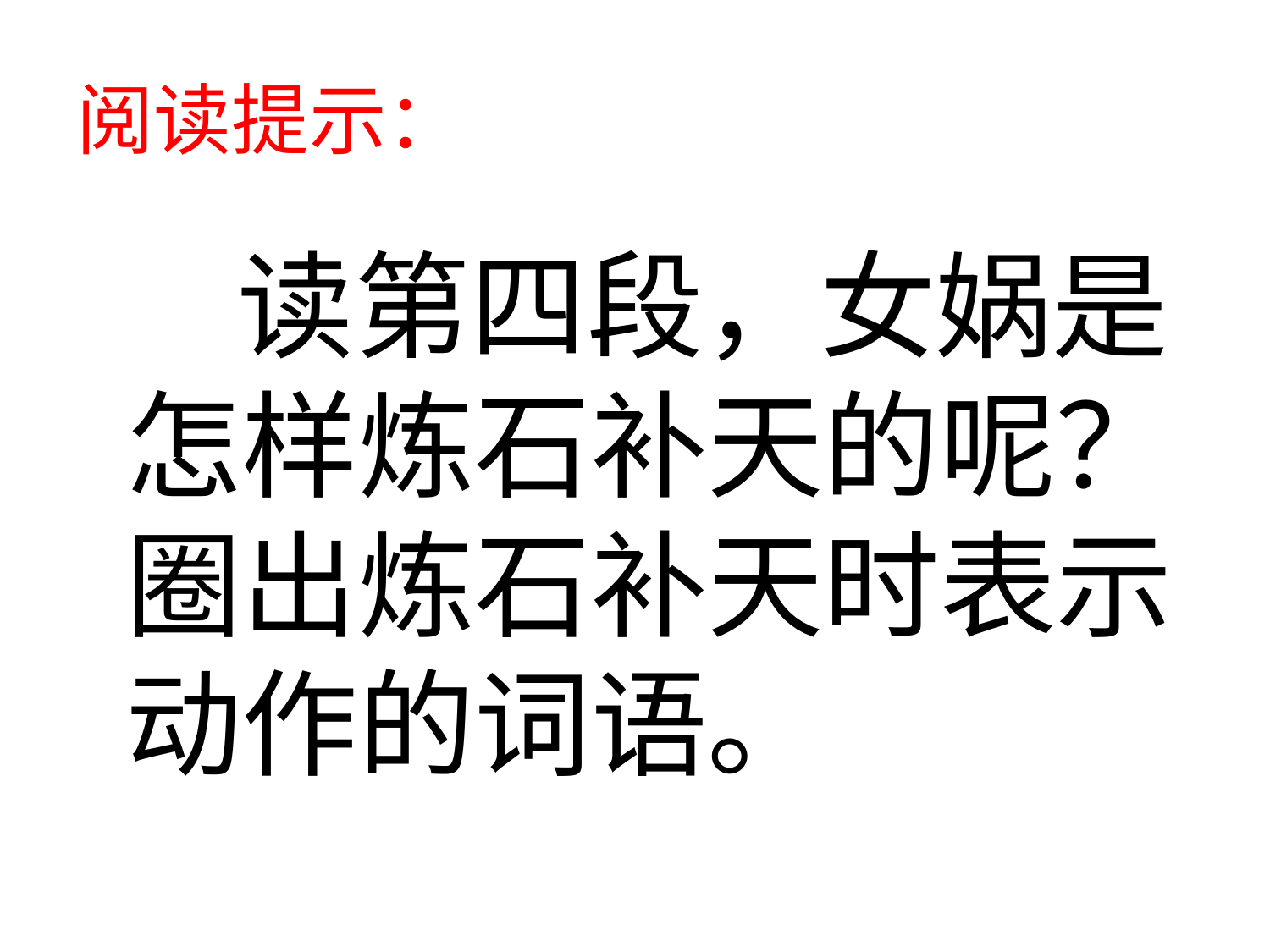

# 阅读提示：
         读第四段，女娲是怎样炼石补天的呢？圈出炼石补天时表示动作的词语。